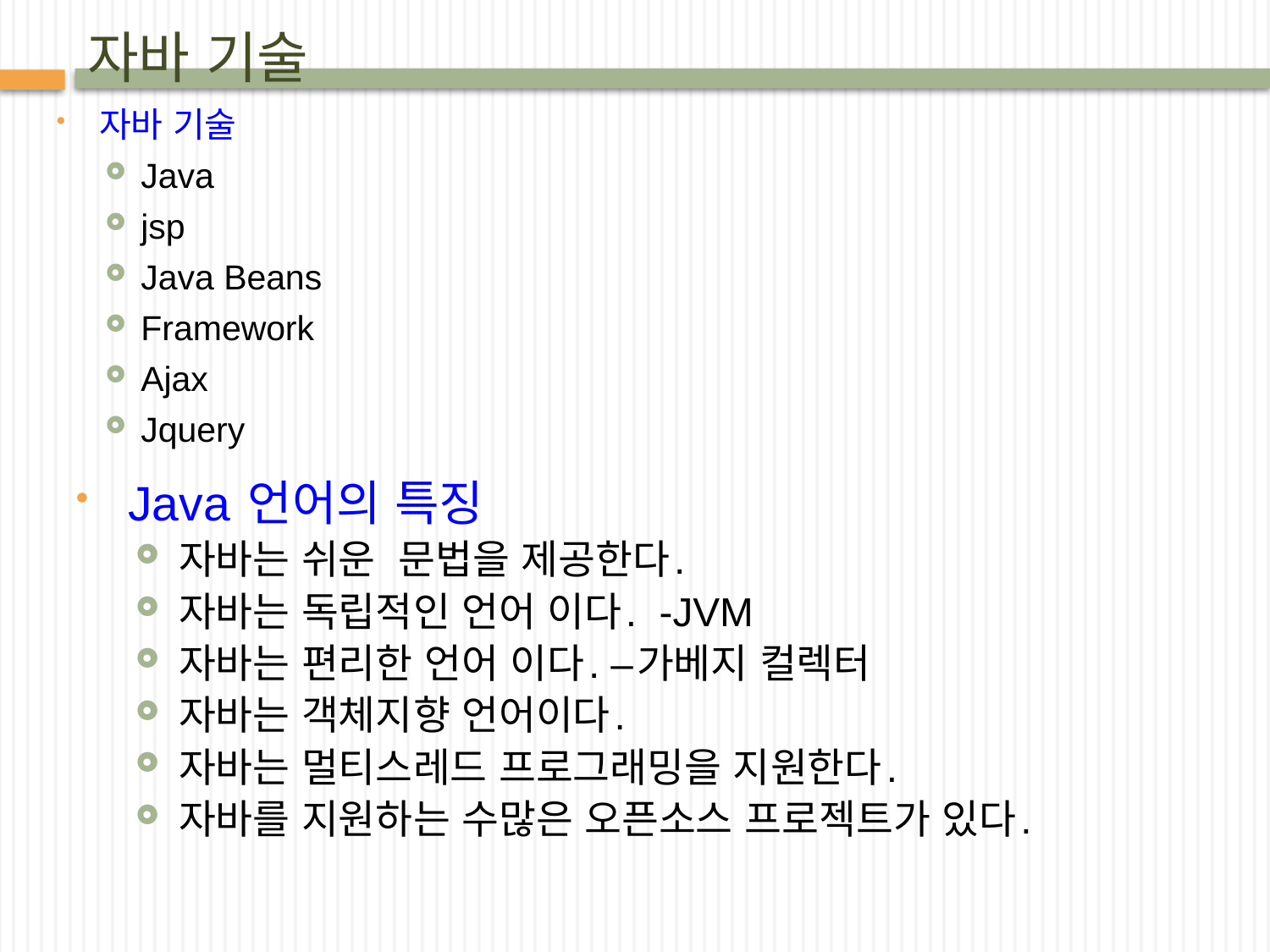

# 자바 기술
자바 기술
Java
jsp
Java Beans
Framework
Ajax
Jquery

Java 언어의 특징
자바는 쉬운  문법을 제공한다.
자바는 독립적인 언어 이다.  -JVM
자바는 편리한 언어 이다. –가베지 컬렉터
자바는 객체지향 언어이다.
자바는 멀티스레드 프로그래밍을 지원한다.
자바를 지원하는 수많은 오픈소스 프로젝트가 있다.